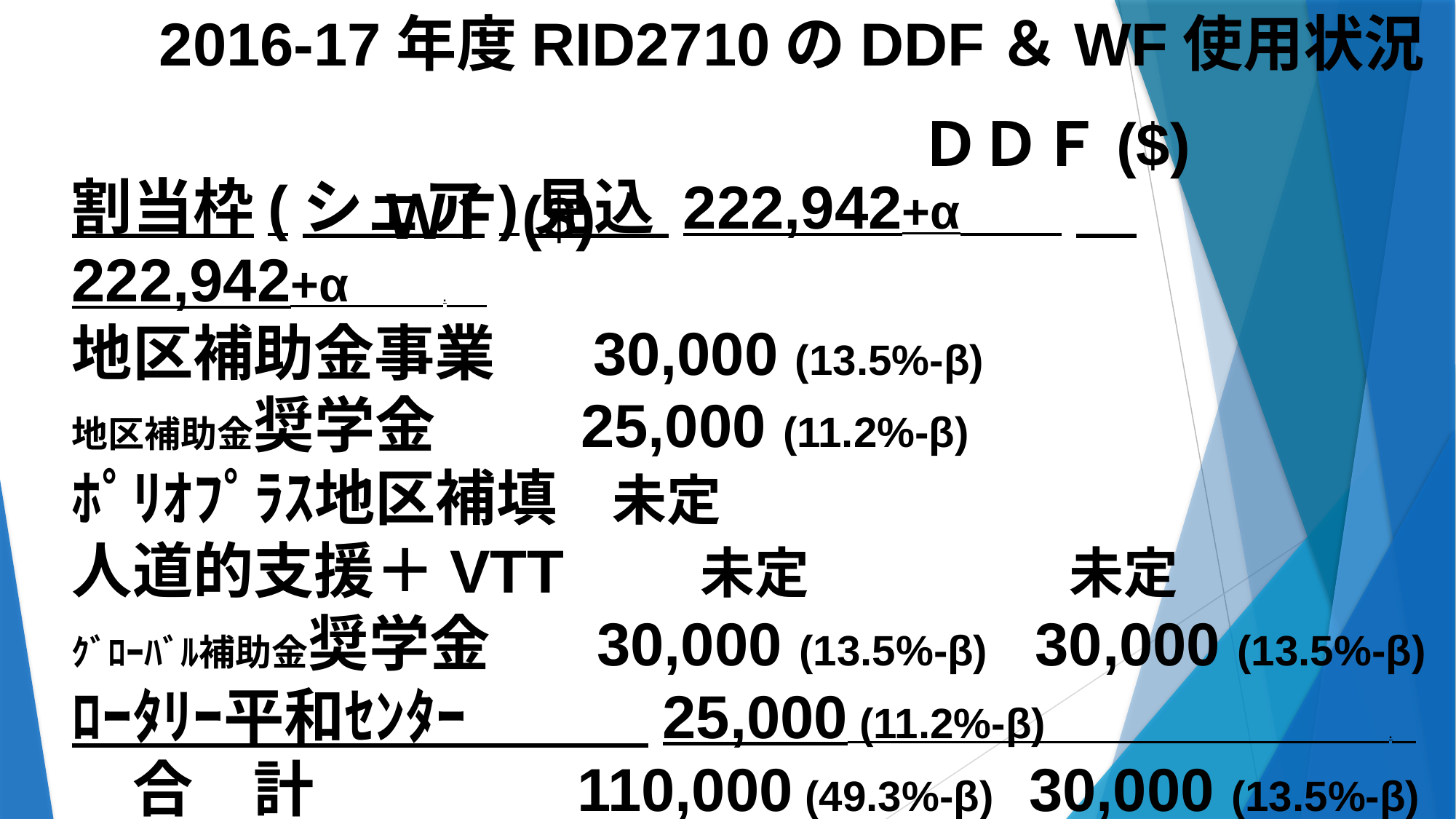

2016-17年度RID2710のDDF＆WF使用状況
　　　　　　　　　　	 	ＤＤＦ($)　　		　　ＷＦ($)
割当枠(シェア)見込 222,942+α      　 222,942+α       .
地区補助金事業             30,000 (13.5%-β)
地区補助金奨学金                 25,000 (11.2%-β)
ﾎﾟﾘｵﾌﾟﾗｽ地区補填    未定
人道的支援＋VTT　　 未定                     未定
ｸﾞﾛｰﾊﾞﾙ補助金奨学金       30,000 (13.5%-β)    30,000 (13.5%-β)
ﾛｰﾀﾘｰ平和ｾﾝﾀｰ　　　25,000 (11.2%-β)                             .
　合　計                  110,000 (49.3%-β)   30,000 (13.5%-β)
                                 （註）αは恒久基金運用益、βは運用益加算に伴う低下割合